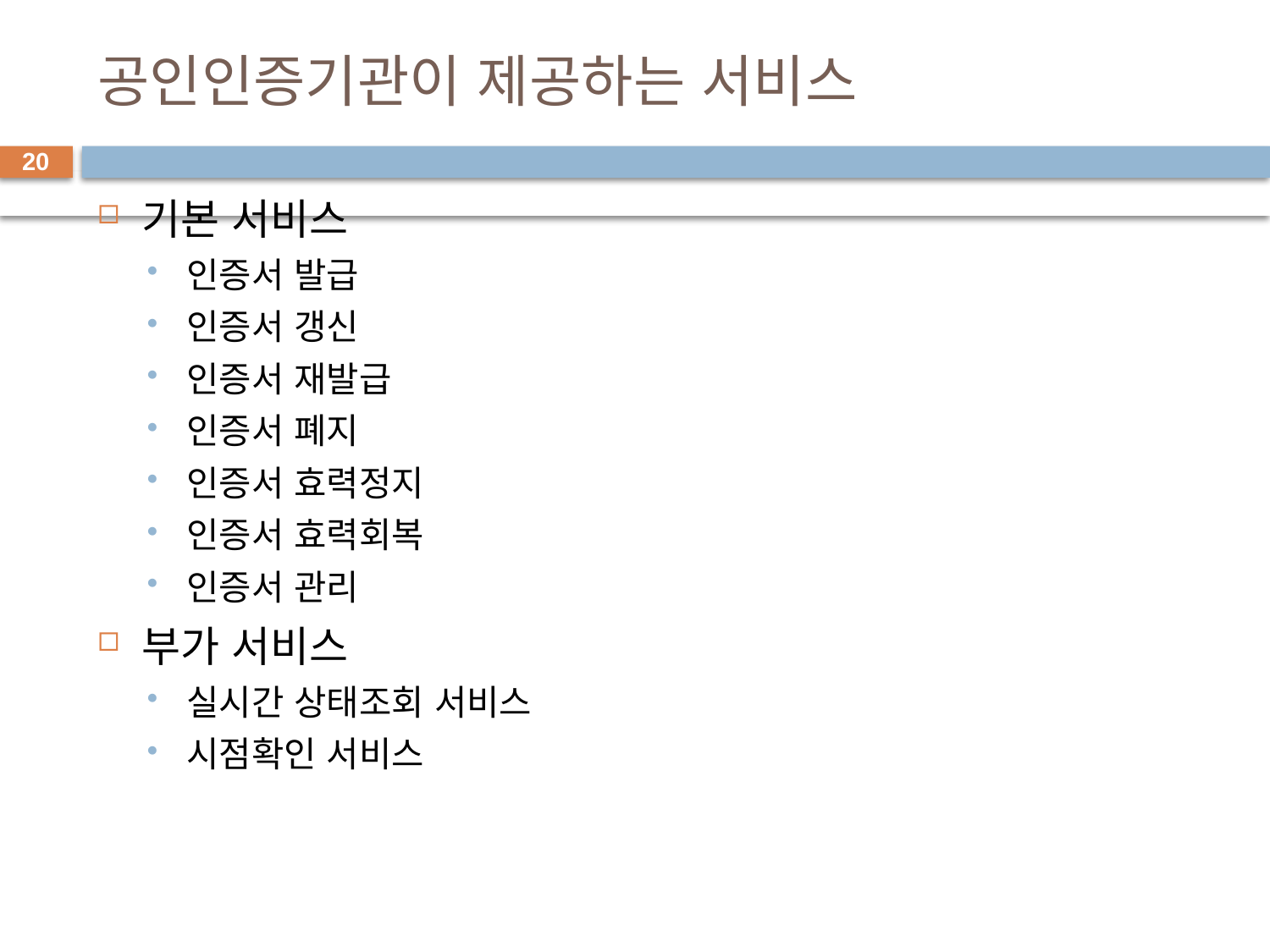

# 공인인증기관이 제공하는 서비스
20
기본 서비스
인증서 발급
인증서 갱신
인증서 재발급
인증서 폐지
인증서 효력정지
인증서 효력회복
인증서 관리
부가 서비스
실시간 상태조회 서비스
시점확인 서비스